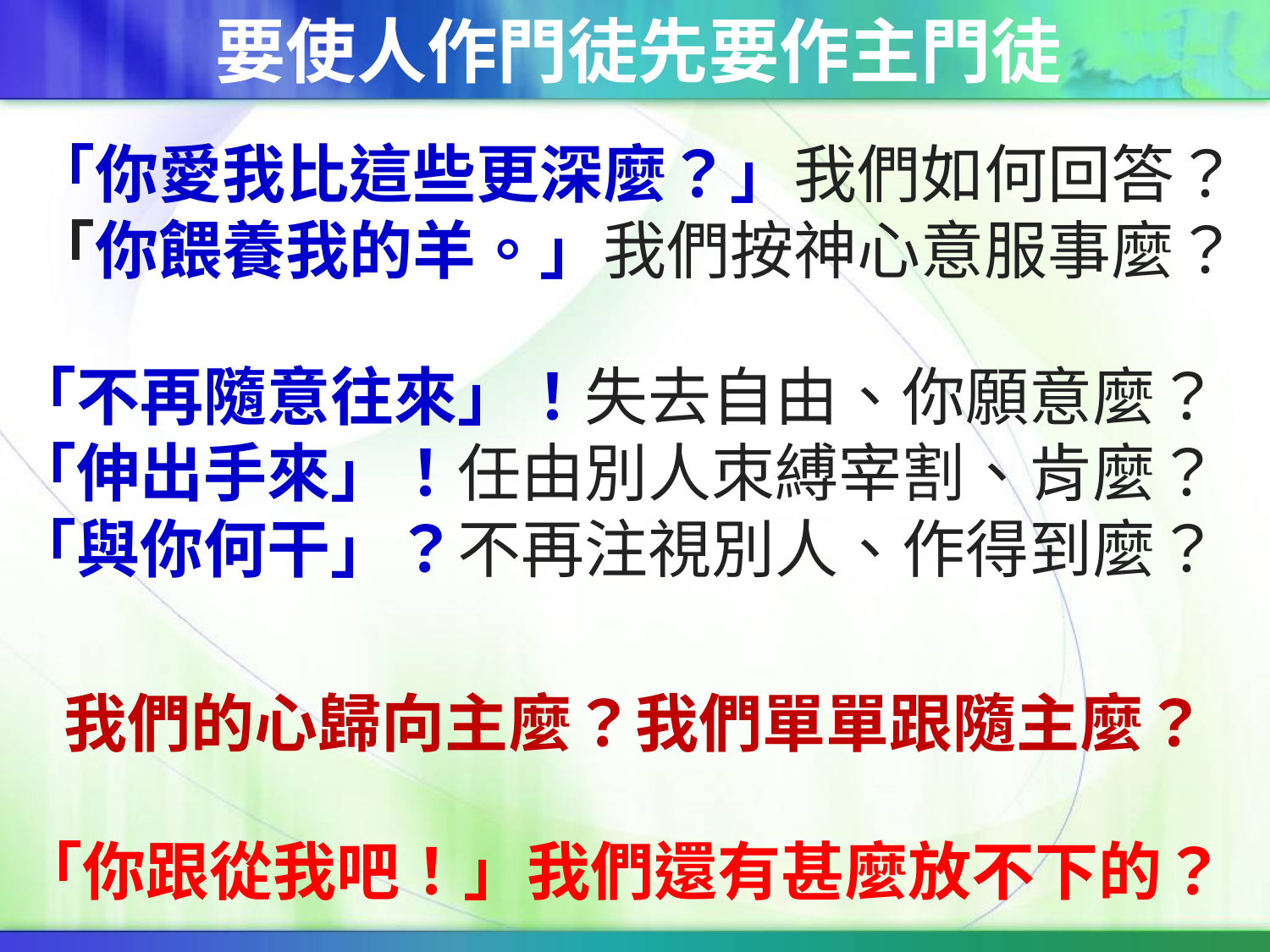

要使人作門徒先要作主門徒
「你愛我比這些更深麼？」我們如何回答？
「你餵養我的羊。」我們按神心意服事麼？
「不再隨意往來」！失去自由、你願意麼？
「伸出手來」！任由別人朿縛宰割、肯麼？
「與你何干」？不再注視別人、作得到麼？
我們的心歸向主麼？我們單單跟隨主麼？
「你跟從我吧！」我們還有甚麼放不下的？